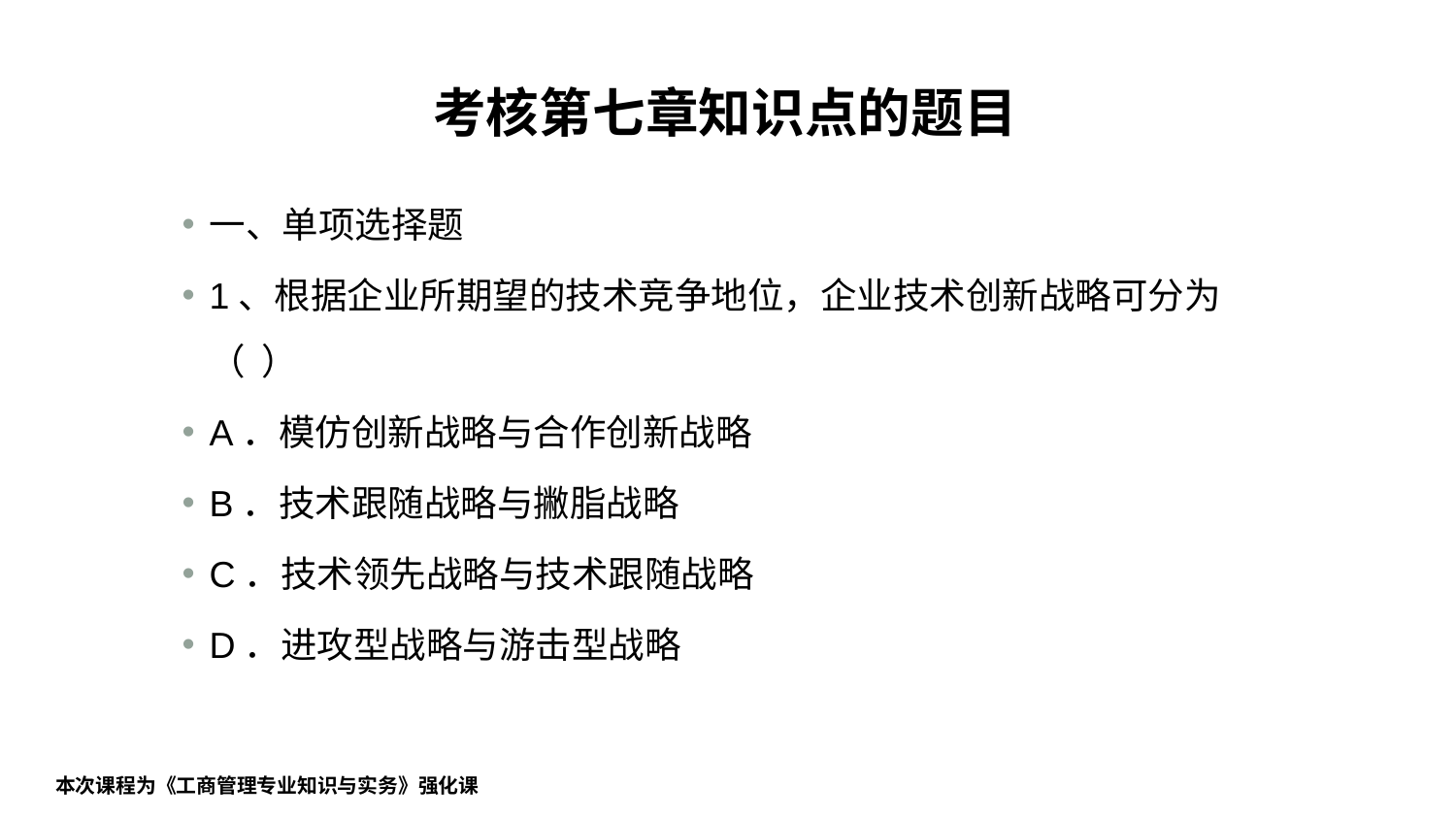

# 考核第七章知识点的题目
一、单项选择题
1、根据企业所期望的技术竞争地位，企业技术创新战略可分为（  ）
A．模仿创新战略与合作创新战略
B．技术跟随战略与撇脂战略
C．技术领先战略与技术跟随战略
D．进攻型战略与游击型战略